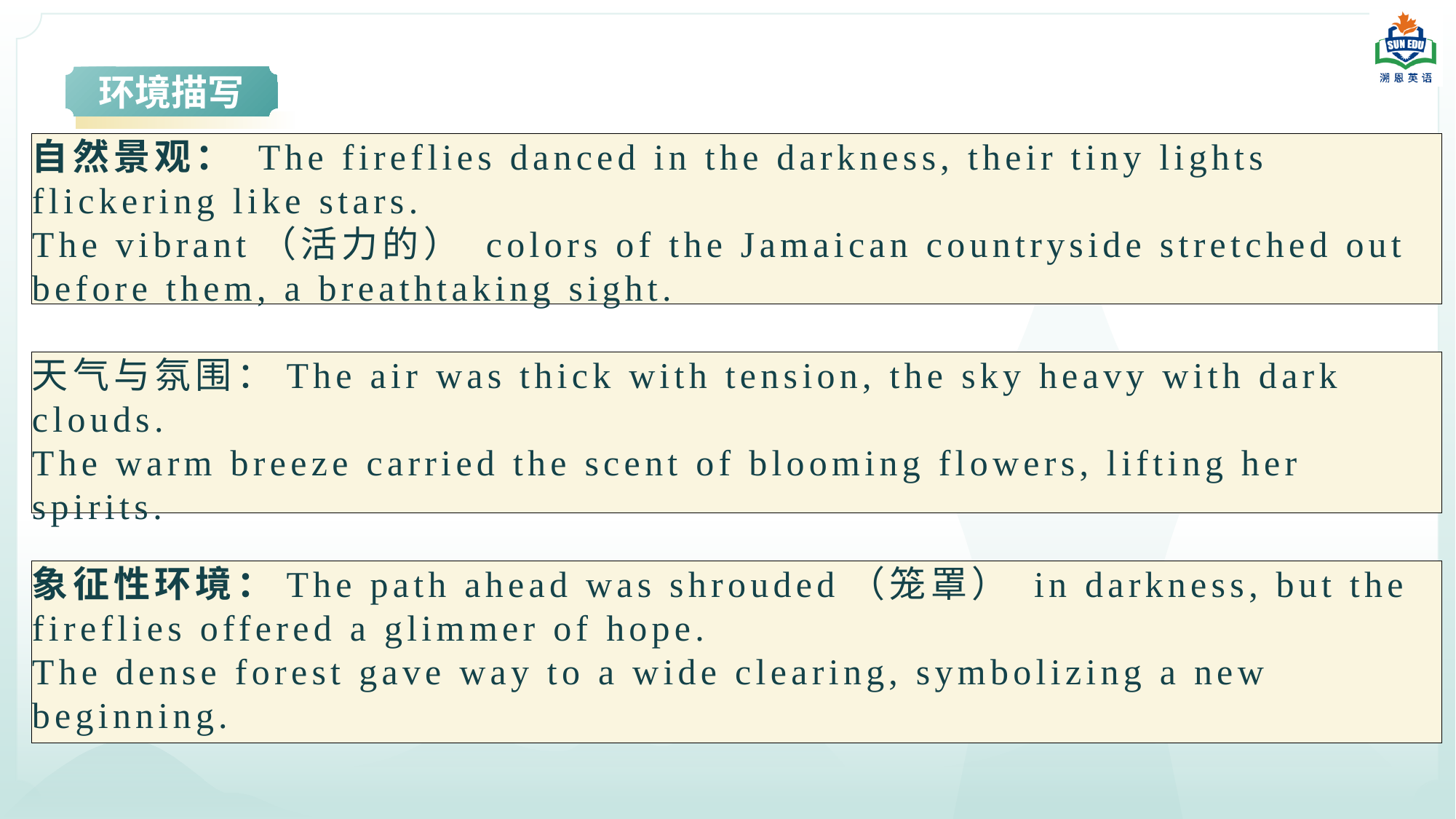

环境描写
自然景观： The fireflies danced in the darkness, their tiny lights flickering like stars.
The vibrant（活力的） colors of the Jamaican countryside stretched out before them, a breathtaking sight.
天气与氛围：The air was thick with tension, the sky heavy with dark clouds.
The warm breeze carried the scent of blooming flowers, lifting her spirits.

象征性环境：The path ahead was shrouded（笼罩） in darkness, but the fireflies offered a glimmer of hope.
The dense forest gave way to a wide clearing, symbolizing a new beginning.